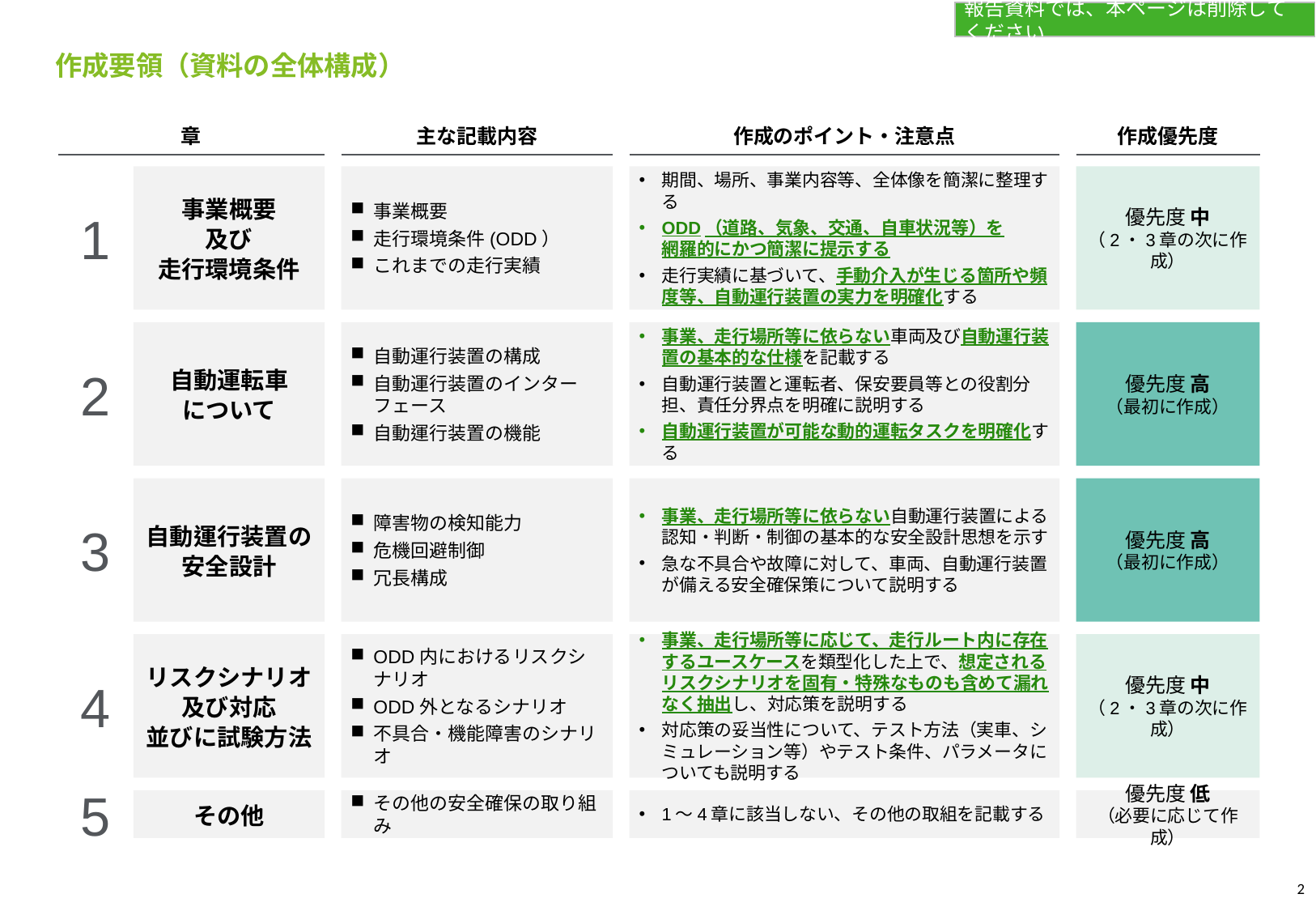

報告資料では、本ページは削除してください
作成要領（資料の全体構成）
章
主な記載内容
作成のポイント・注意点
作成優先度
優先度 中
（2・3章の次に作成）
優先度 高
（最初に作成）
優先度 高
（最初に作成）
優先度 中
（2・3章の次に作成）
優先度 低
（必要に応じて作成）
1
事業概要
及び
走行環境条件
事業概要
走行環境条件(ODD）
これまでの走行実績
期間、場所、事業内容等、全体像を簡潔に整理する
ODD（道路、気象、交通、自車状況等）を
網羅的にかつ簡潔に提示する
走行実績に基づいて、手動介入が生じる箇所や頻度等、自動運行装置の実力を明確化する
2
自動運転車
について
自動運行装置の構成
自動運行装置のインターフェース
自動運行装置の機能
事業、走行場所等に依らない車両及び自動運行装置の基本的な仕様を記載する
自動運行装置と運転者、保安要員等との役割分担、責任分界点を明確に説明する
自動運行装置が可能な動的運転タスクを明確化する
3
自動運行装置の
安全設計
障害物の検知能力
危機回避制御
冗長構成
事業、走行場所等に依らない自動運行装置による
認知・判断・制御の基本的な安全設計思想を示す
急な不具合や故障に対して、車両、自動運行装置が備える安全確保策について説明する
4
リスクシナリオ
及び対応
並びに試験方法
ODD内におけるリスクシナリオ
ODD外となるシナリオ
不具合・機能障害のシナリオ
事業、走行場所等に応じて、走行ルート内に存在するユースケースを類型化した上で、想定されるリスクシナリオを固有・特殊なものも含めて漏れなく抽出し、対応策を説明する
対応策の妥当性について、テスト方法（実車、シミュレーション等）やテスト条件、パラメータについても説明する
5
その他
その他の安全確保の取り組み
1～4章に該当しない、その他の取組を記載する
2